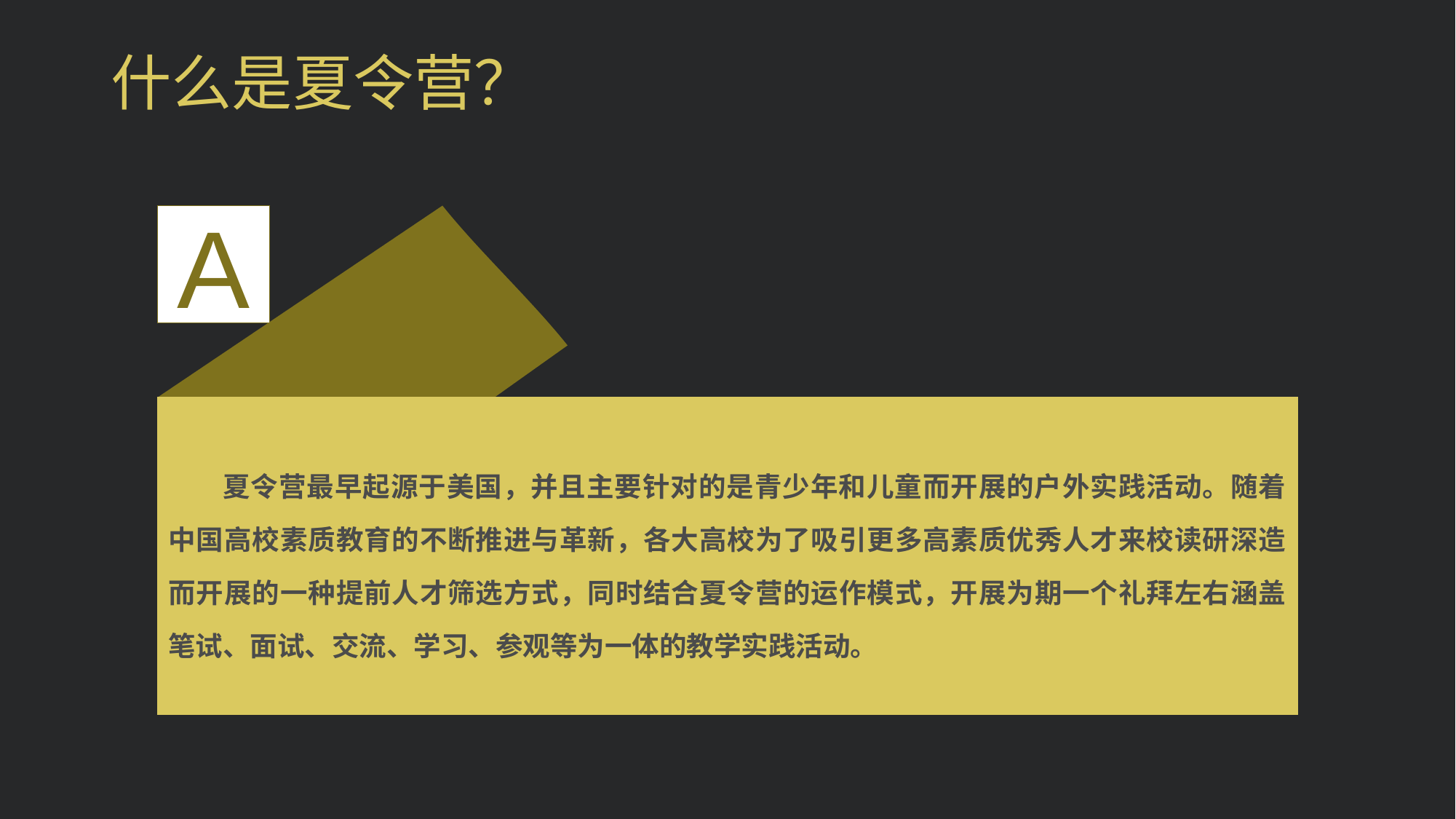

什么是夏令营？
A

夏令营最早起源于美国，并且主要针对的是青少年和儿童而开展的户外实践活动。随着中国高校素质教育的不断推进与革新，各大高校为了吸引更多高素质优秀人才来校读研深造而开展的一种提前人才筛选方式，同时结合夏令营的运作模式，开展为期一个礼拜左右涵盖笔试、面试、交流、学习、参观等为一体的教学实践活动。